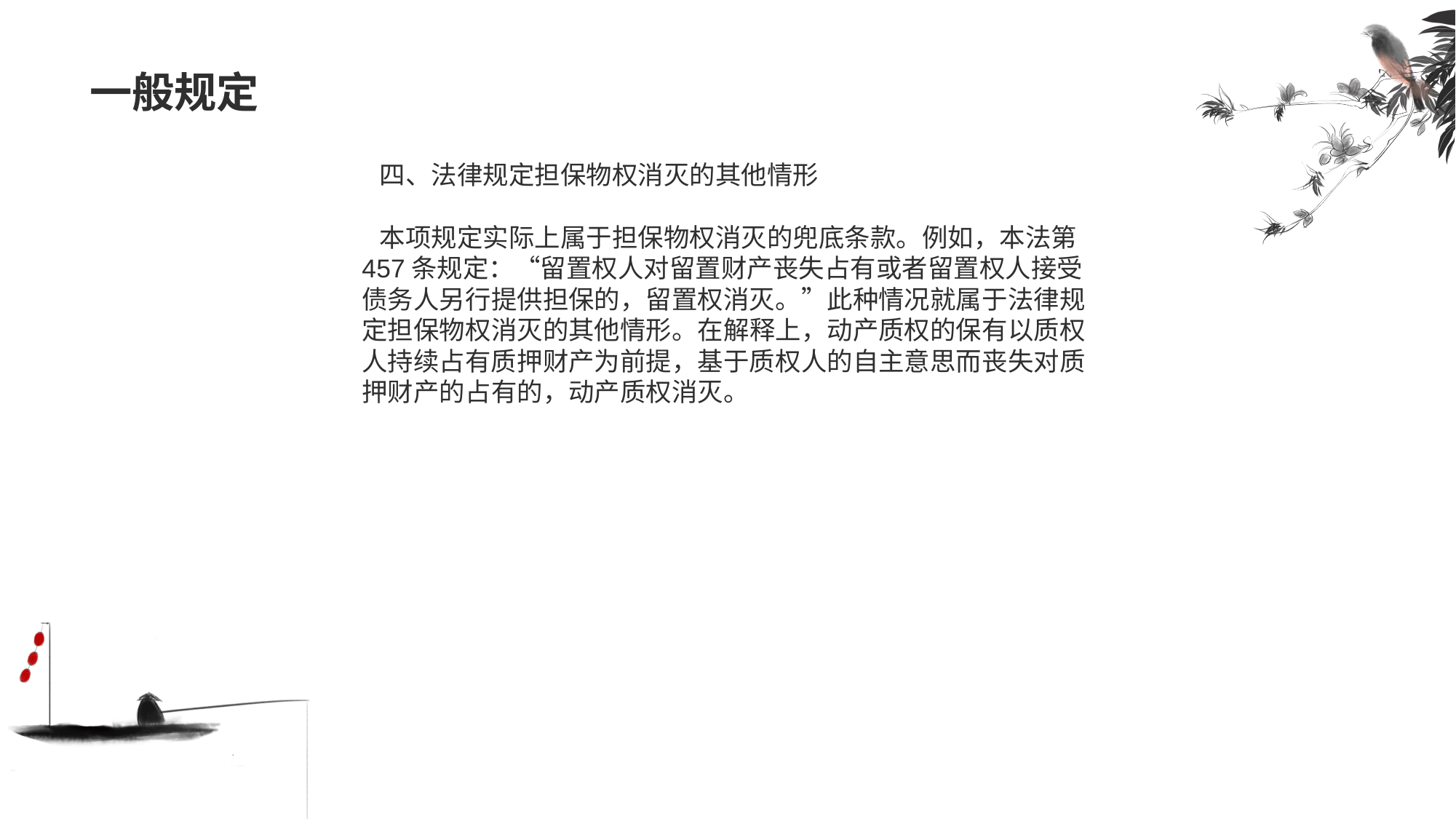

# 一般规定

  四、法律规定担保物权消灭的其他情形

  本项规定实际上属于担保物权消灭的兜底条款。例如，本法第457条规定：“留置权人对留置财产丧失占有或者留置权人接受债务人另行提供担保的，留置权消灭。”此种情况就属于法律规定担保物权消灭的其他情形。在解释上，动产质权的保有以质权人持续占有质押财产为前提，基于质权人的自主意思而丧失对质押财产的占有的，动产质权消灭。
65